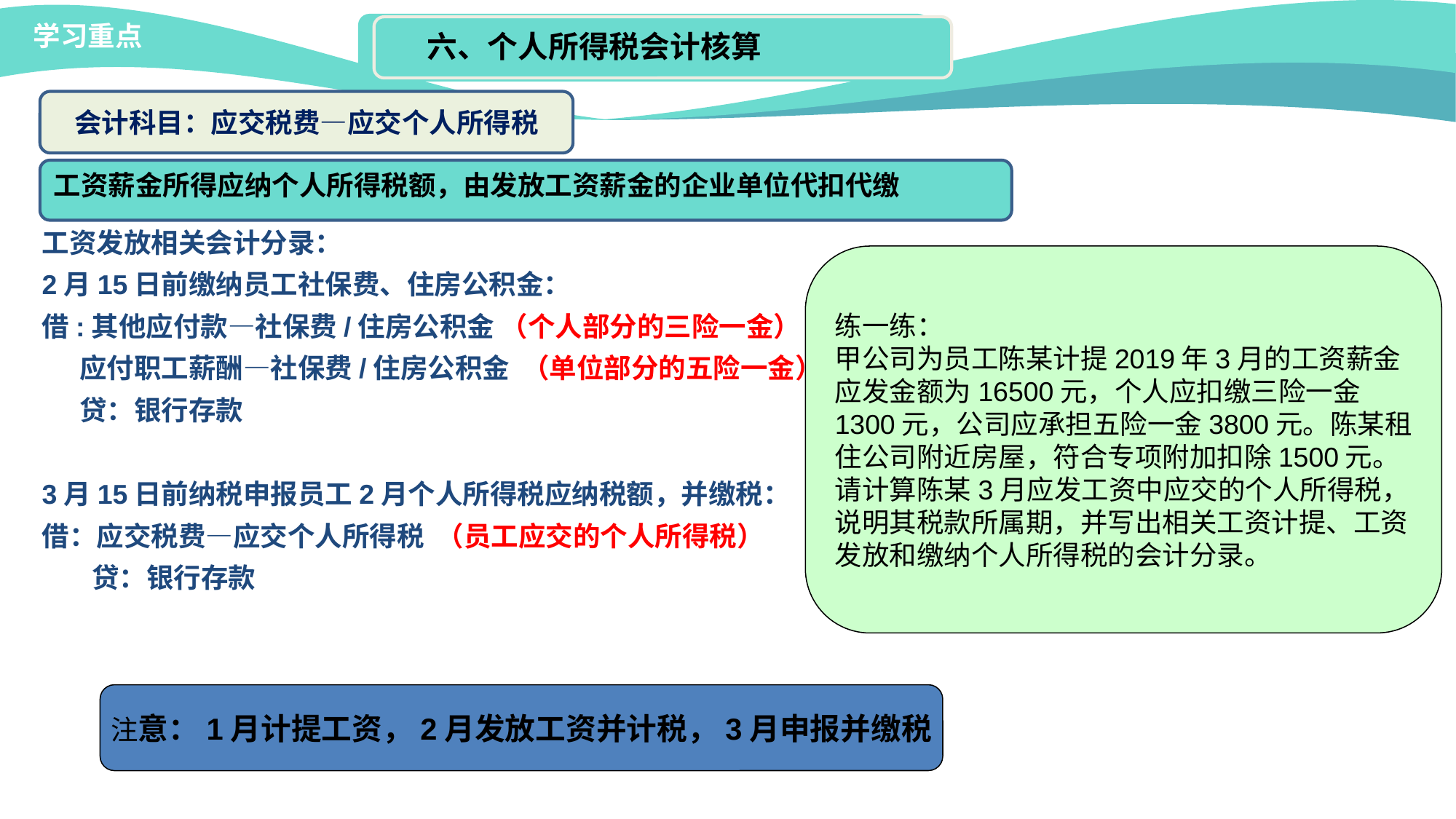

学习重点

六、个人所得税会计核算
会计科目：应交税费—应交个人所得税
工资薪金所得应纳个人所得税额，由发放工资薪金的企业单位代扣代缴
工资发放相关会计分录：
2月15日前缴纳员工社保费、住房公积金：
借:其他应付款—社保费/住房公积金 （个人部分的三险一金）
     应付职工薪酬—社保费/住房公积金  （单位部分的五险一金）
     贷：银行存款

3月15日前纳税申报员工2月个人所得税应纳税额，并缴税：
借：应交税费—应交个人所得税  （员工应交的个人所得税）
       贷：银行存款
练一练：
甲公司为员工陈某计提2019年3月的工资薪金
应发金额为16500元，个人应扣缴三险一金
1300元，公司应承担五险一金3800元。陈某租
住公司附近房屋，符合专项附加扣除1500元。
请计算陈某3月应发工资中应交的个人所得税，
说明其税款所属期，并写出相关工资计提、工资
发放和缴纳个人所得税的会计分录。
注意：1月计提工资，2月发放工资并计税，3月申报并缴税